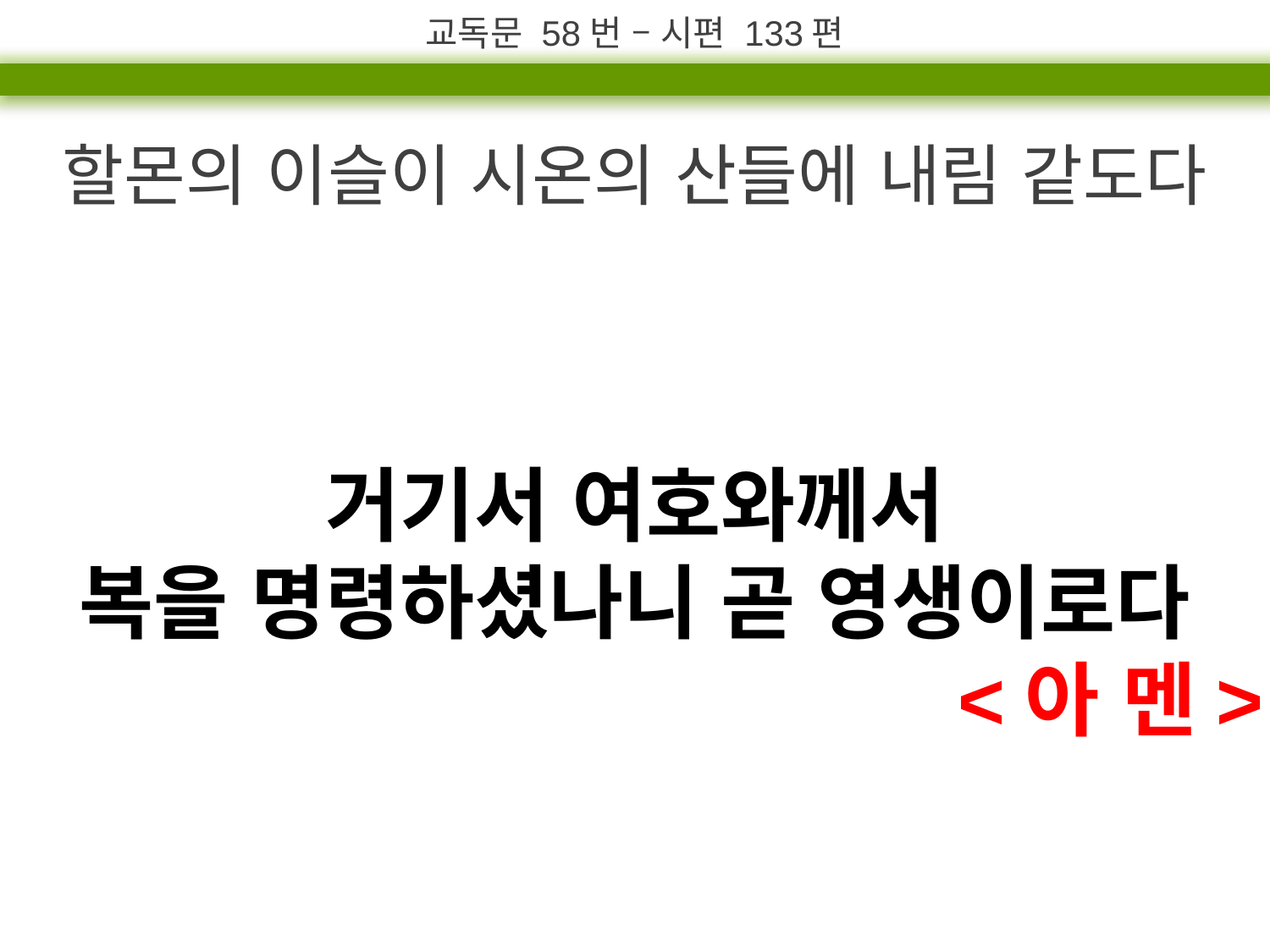

교독문 58번 – 시편 133편

할몬의 이슬이 시온의 산들에 내림 같도다
거기서 여호와께서
복을 명령하셨나니 곧 영생이로다
<아 멘>